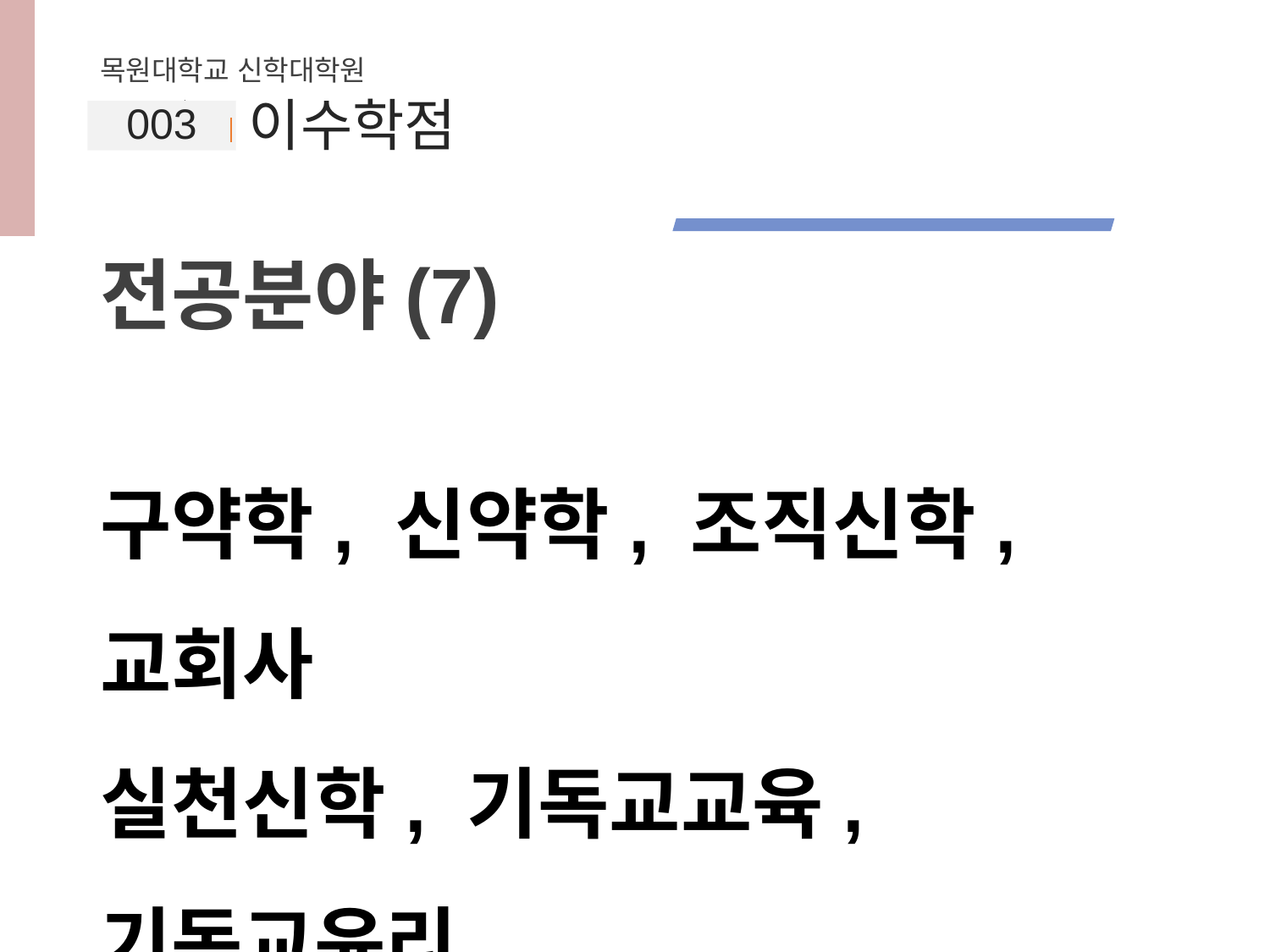

목원대학교 신학대학원
003
이수학점
전공분야(7)

구약학, 신약학, 조직신학, 교회사
실천신학, 기독교교육, 기독교윤리.